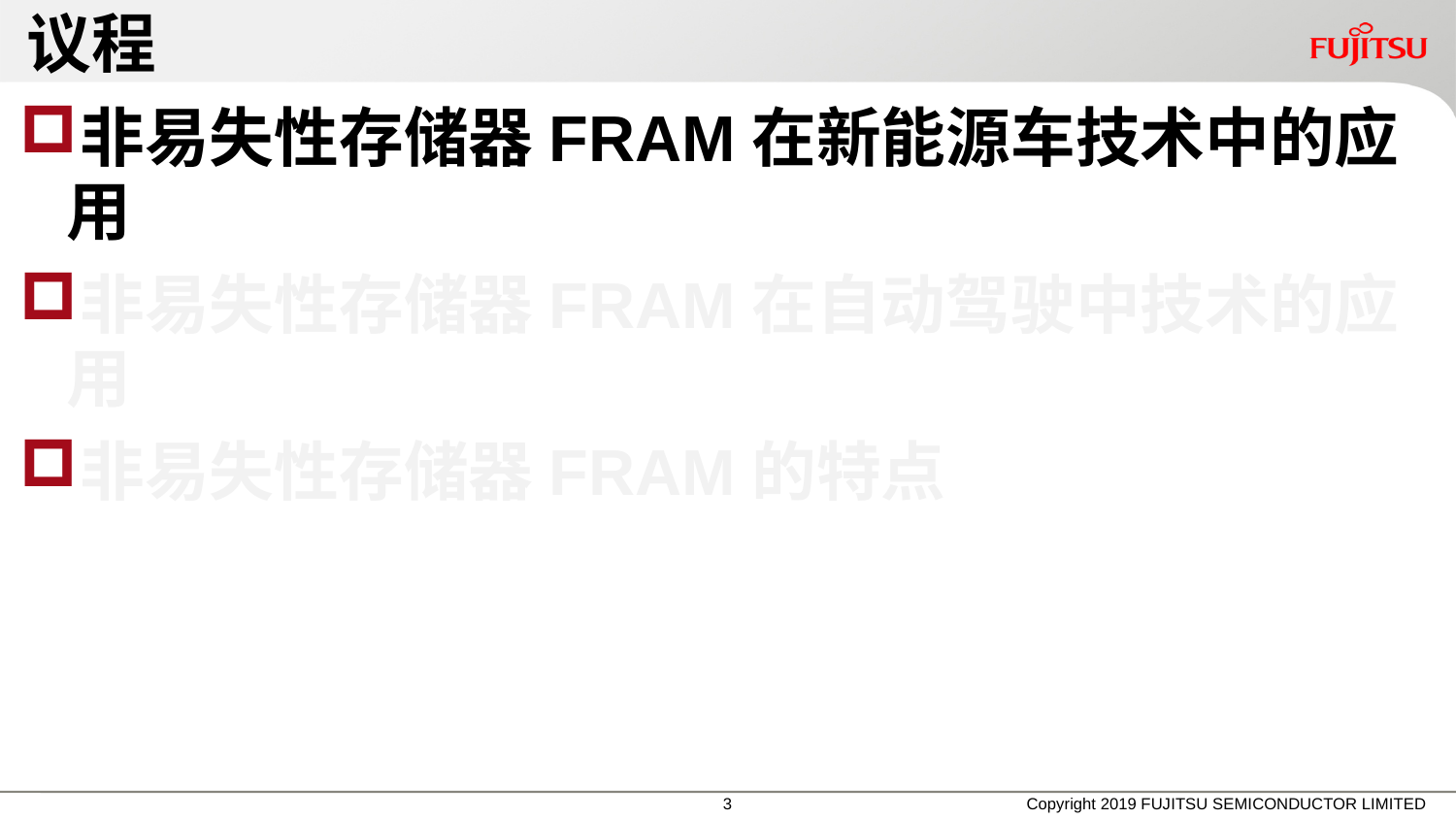

# 议程
非易失性存储器FRAM在新能源车技术中的应用
非易失性存储器FRAM在自动驾驶中技术的应用
非易失性存储器FRAM的特点
Copyright 2019 FUJITSU SEMICONDUCTOR LIMITED
3